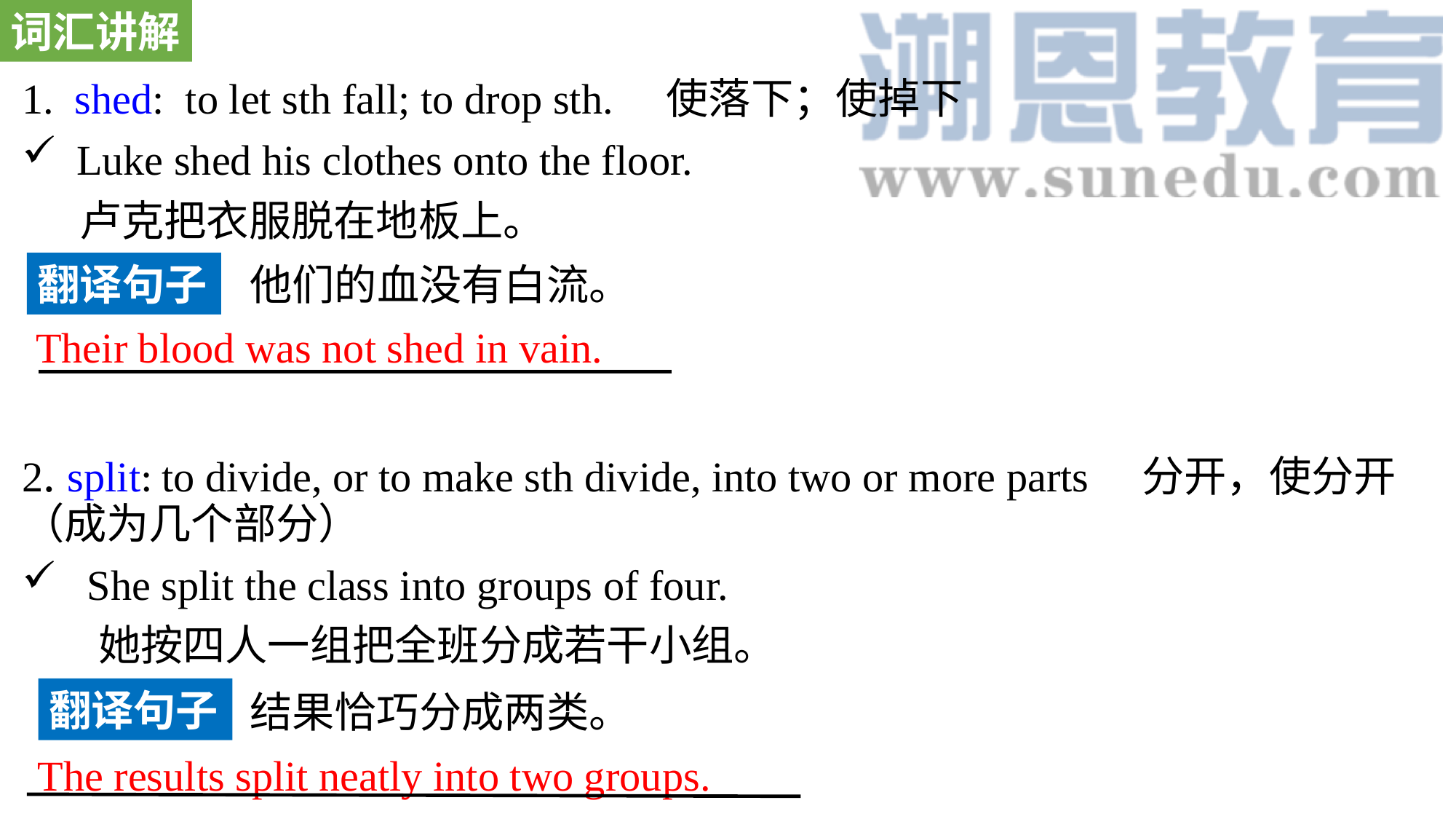

词汇讲解
1.  shed:  to let sth fall; to drop sth.    使落下；使掉下
Luke shed his clothes onto the floor.
     卢克把衣服脱在地板上。

2. split: to divide, or to make sth divide, into two or more parts    分开，使分开（成为几个部分）
 She split the class into groups of four.
       她按四人一组把全班分成若干小组。
翻译句子
他们的血没有白流。
Their blood was not shed in vain.
翻译句子
结果恰巧分成两类。
The results split neatly into two groups.